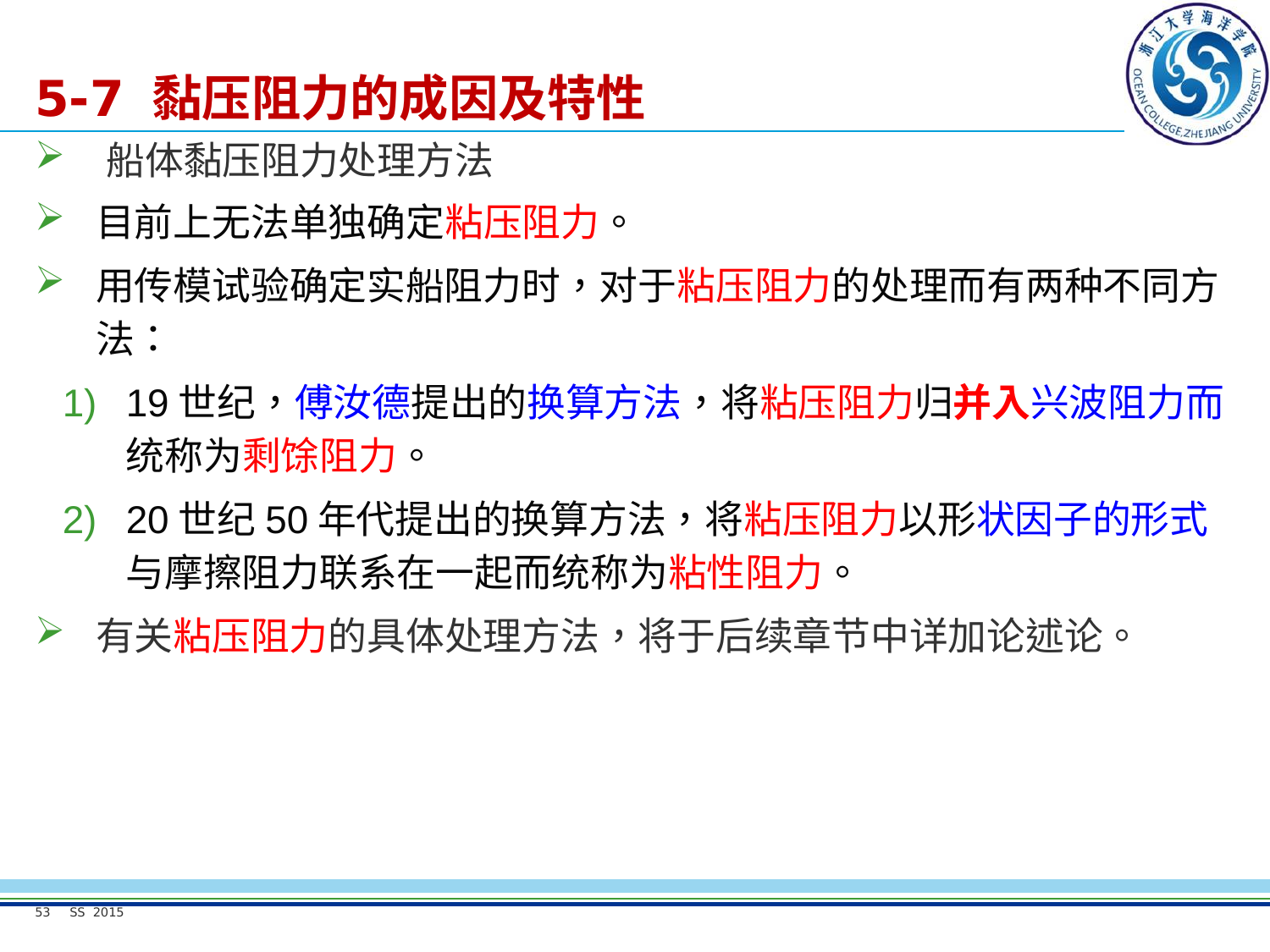

# 5-7 黏压阻力的成因及特性
船体黏压阻力处理方法
目前上无法单独确定粘压阻力。
用传模试验确定实船阻力时，对于粘压阻力的处理而有两种不同方法：
19世纪，傅汝德提出的换算方法，将粘压阻力归并入兴波阻力而统称为剩馀阻力。
20世纪50年代提出的换算方法，将粘压阻力以形状因子的形式与摩擦阻力联系在一起而统称为粘性阻力。
有关粘压阻力的具体处理方法，将于后续章节中详加论述论。
53